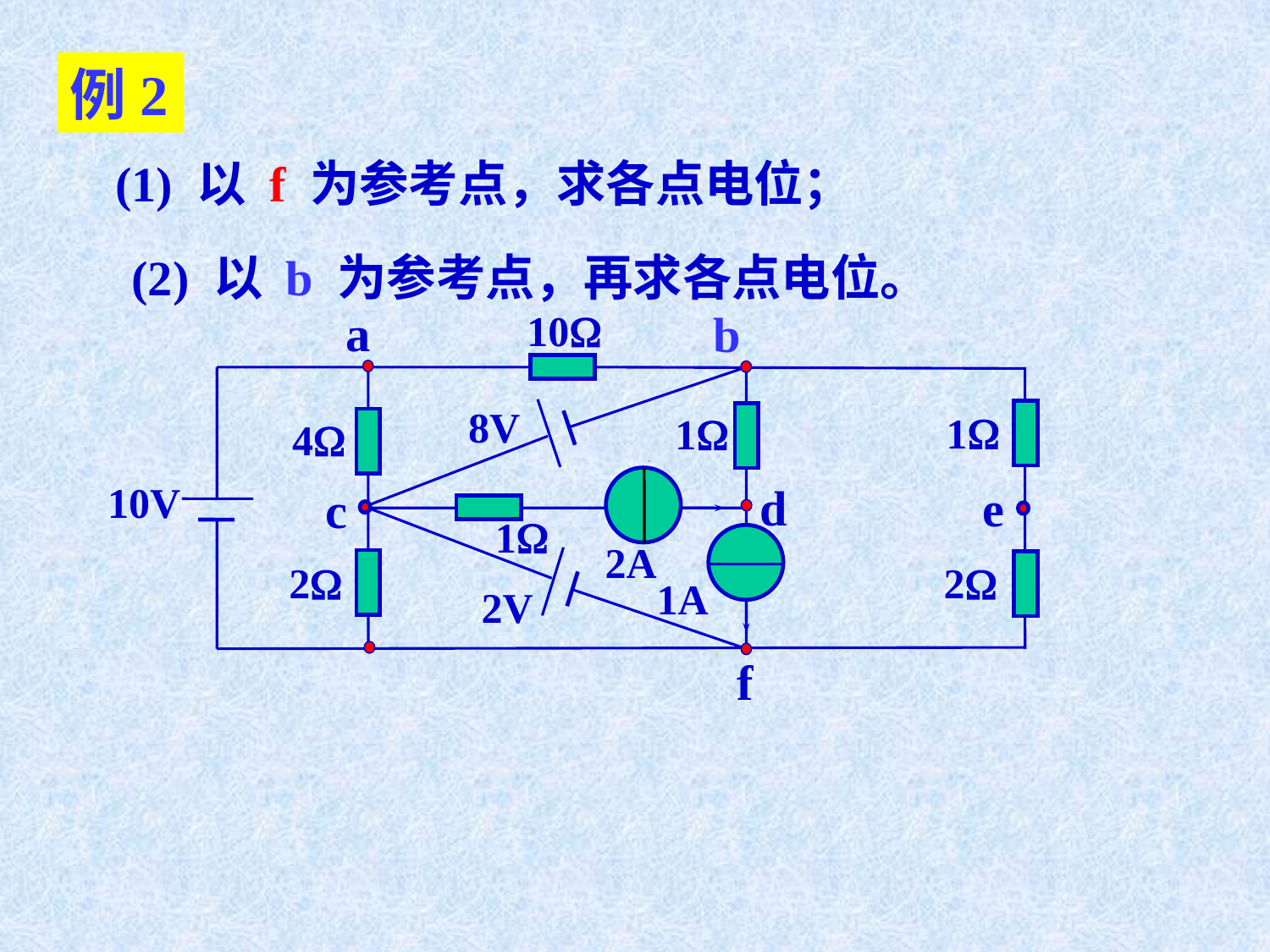

例2
(1) 以 f 为参考点，求各点电位；
(2) 以 b 为参考点，再求各点电位。
a
b
10Ω

8V
1Ω
1Ω
4Ω

10V
d
e
c

1Ω

2A
2Ω
2Ω

1A

2V

f